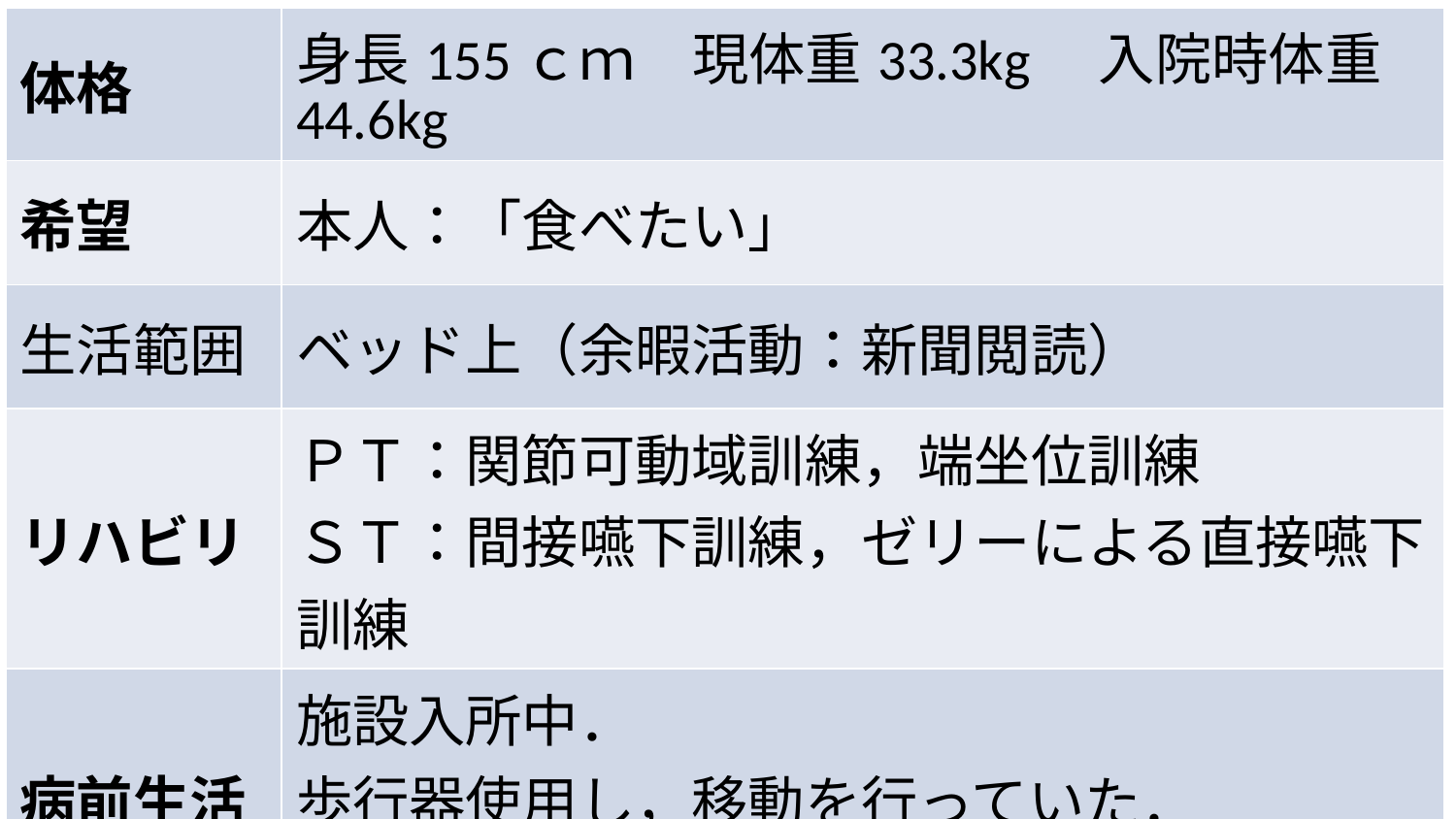

| 体格 | 身長155ｃｍ　現体重33.3kg　入院時体重44.6kg |
| --- | --- |
| 希望 | 本人：「食べたい」 |
| 生活範囲 | ベッド上（余暇活動：新聞閲読） |
| リハビリ | ＰＴ：関節可動域訓練，端坐位訓練 ＳＴ：間接嚥下訓練，ゼリーによる直接嚥下訓練 |
| 病前生活 | 施設入所中． 歩行器使用し，移動を行っていた． 食事は常食を自力摂取していた． |